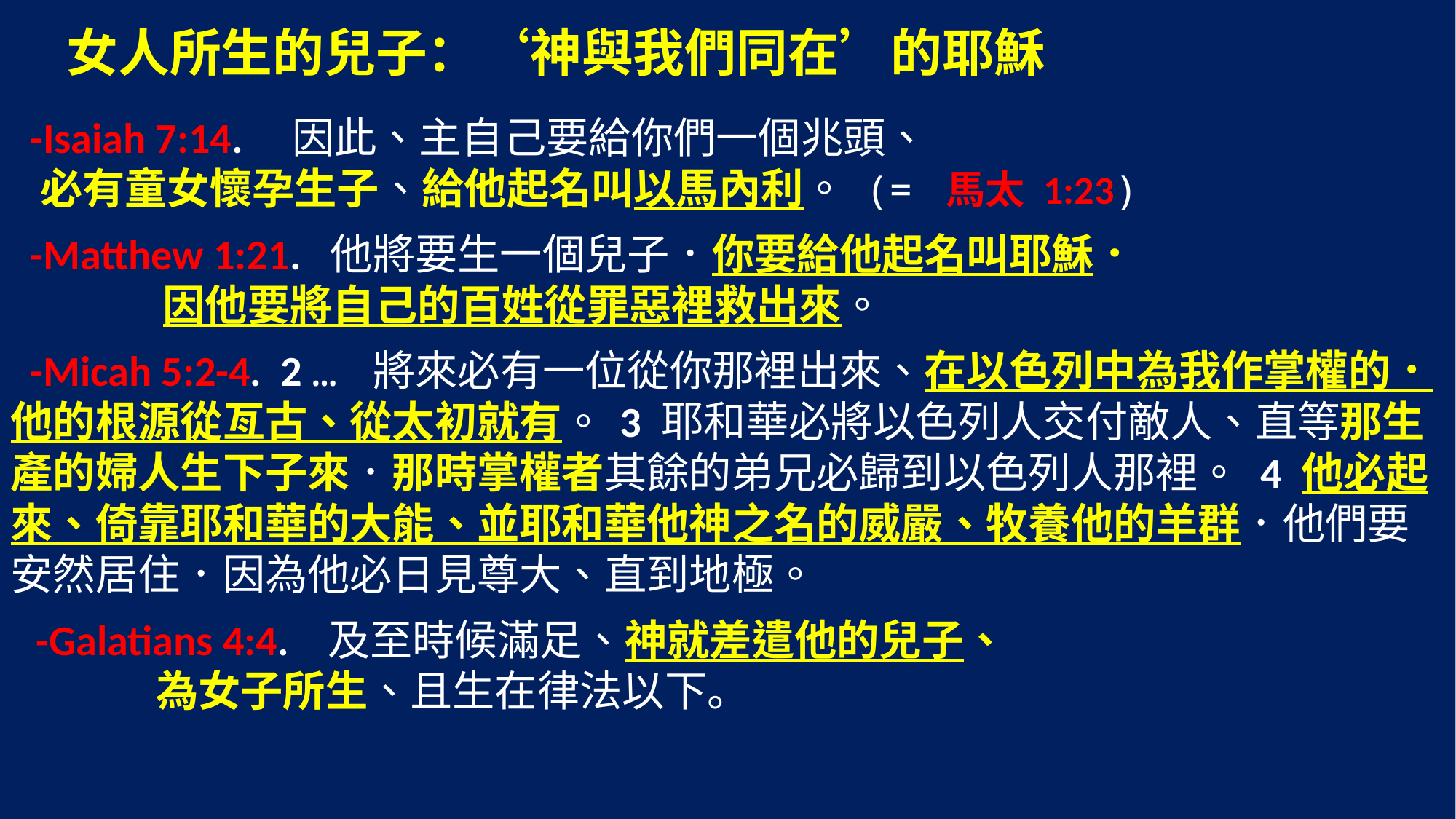

女人所生的兒子：‘神與我們同在’的耶穌

  -Isaiah 7:14.    因此、主自己要給你們一個兆頭、
  必有童女懷孕生子、給他起名叫以馬內利。 (= 馬太 1:23)

  -Matthew 1:21.  他將要生一個兒子．你要給他起名叫耶穌．
               因他要將自己的百姓從罪惡裡救出來。

  -Micah 5:2-4.  2 … 將來必有一位從你那裡出來、在以色列中為我作掌權的．他的根源從亙古、從太初就有。 3 耶和華必將以色列人交付敵人、直等那生產的婦人生下子來．那時掌權者其餘的弟兄必歸到以色列人那裡。 4 他必起來、倚靠耶和華的大能、並耶和華他神之名的威嚴、牧養他的羊群．他們要安然居住．因為他必日見尊大、直到地極。

 -Galatians 4:4.   及至時候滿足、神就差遣他的兒子、
              為女子所生、且生在律法以下。

             聖經中 ‘人的種子’的首次出現 <Human Seed = Offspring>

1）希伯來語中的 ‘種子’  <Seed> in Hebrew זֶרַע  (zera)
                  (about 230 times in the Hebrew Old Testament)
     a) seed of crops (作物的) 種子
     b) offspring, descendant(s) (of men & animals) (人或動物的) 後代，後裔，子孫

-Genesis 1:11 神說、地要發生青草、和結種子的菜蔬、並結果子的樹木、各從其類、果子都包著核．事就這樣成了。

2）希臘語中的 ‘種子’  <Seed> in Greek  σπέρμα (sperma)

               聖經中 ‘人的種子’的首次出現 <Human Seed = Offspring>

1）希伯來語中的 ‘種子’  <Seed> in Hebrew זֶרַע  (zera)
                  (about 230 times in the Hebrew Old Testament)
     a) seed of crops (作物的) 種子
     b) offspring, descendant(s) (of men & animals) (人或動物的) 後代，後裔，子孫

-Genesis 1:11 神說、地要發生青草、和結種子的菜蔬、並結果子的樹木、各從其類、果子都包著核．事就這樣成了。 (聖經中 ‘人的種子’的首次出現

2）希臘語中的 ‘種子’  <Seed> in Greek  σπέρμα (sperma)
                   (43 times in the Greek New Testament / the same meanings as in Hebrew)
	*The English ‘sperm’ (精子) is derived from the Greek σπέρμα (sperma).

-Matthew 13:24 耶穌又設個比喻對他們說、天國好像人撒好種在田裡．